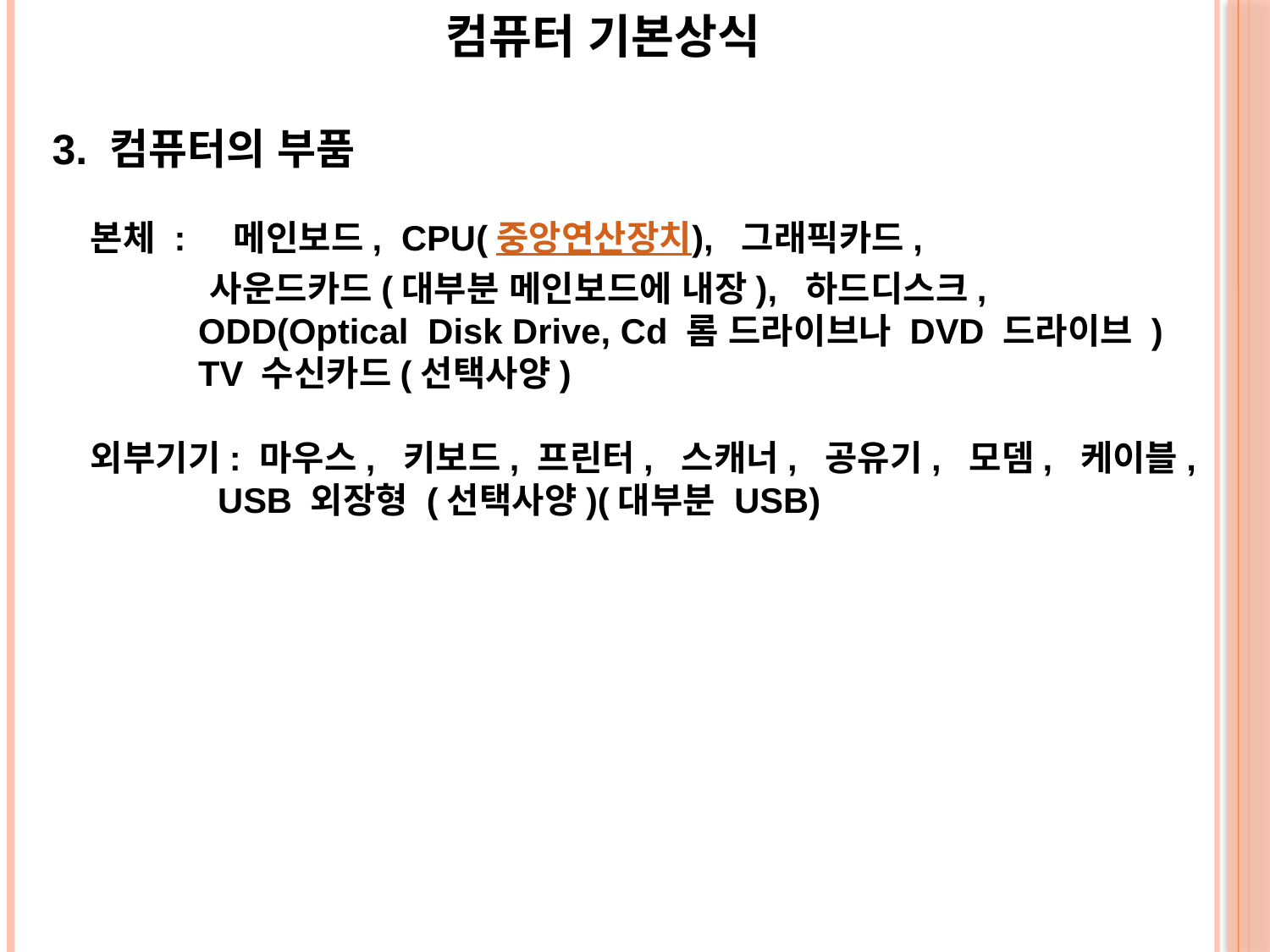

컴퓨터 기본상식

3. 컴퓨터의 부품

   본체 :    메인보드,  CPU(중앙연산장치),  그래픽카드,
               사운드카드(대부분 메인보드에 내장),  하드디스크,
               ODD(Optical  Disk Drive, Cd 롬 드라이브나 DVD 드라이브 )
               TV 수신카드(선택사양)

   외부기기: 마우스,  키보드, 프린터,  스캐너,  공유기,  모뎀,  케이블,
                 USB 외장형 (선택사양)(대부분 USB)